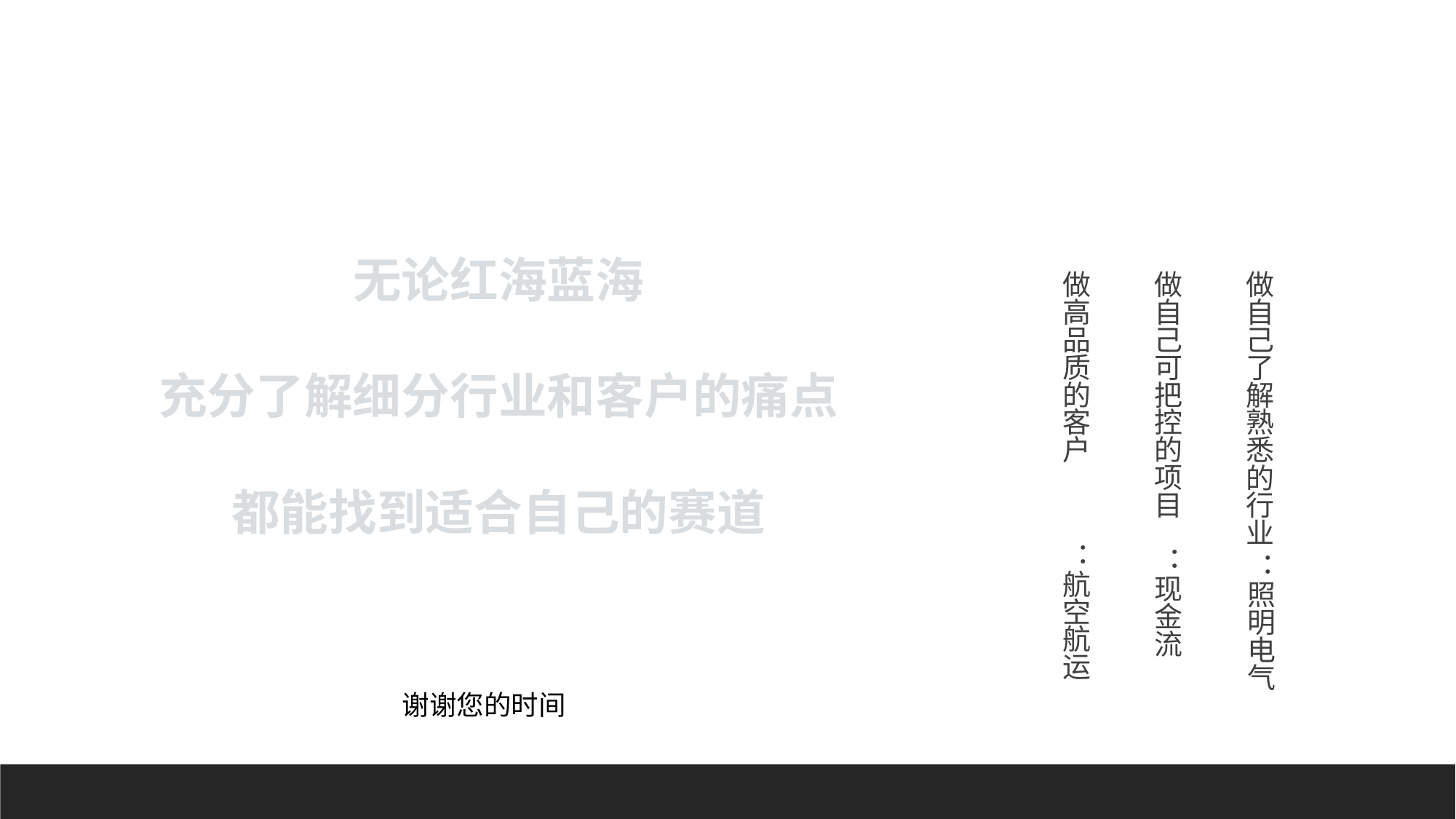

# 做自己了解熟悉的行业 ：照明电气 做自己可把控的项目     ：现金流 做高品质的客户              ：航空航运
无论红海蓝海
充分了解细分行业和客户的痛点
都能找到适合自己的赛道
谢谢您的时间